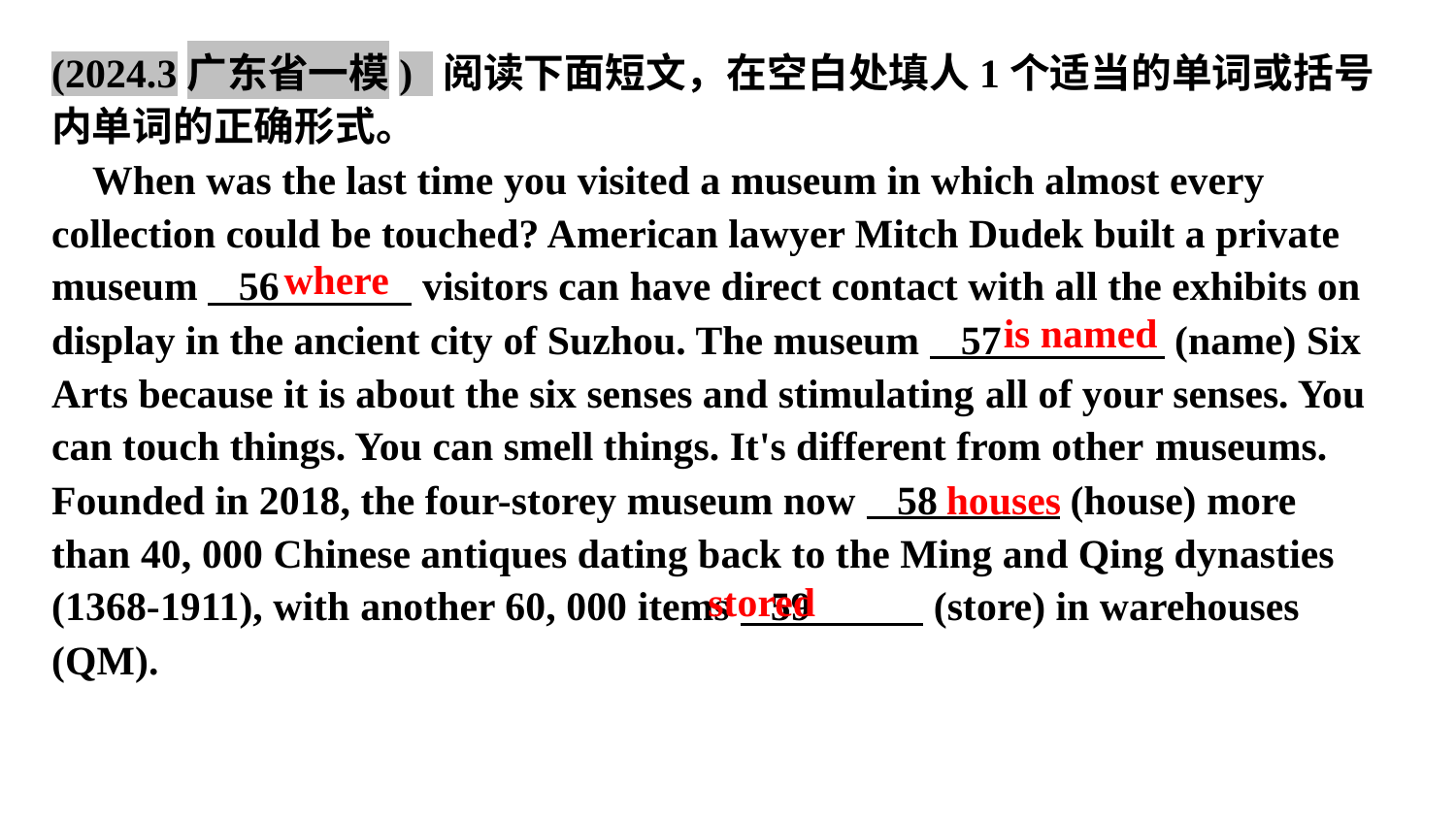

(2024.3广东省一模)  阅读下面短文，在空白处填人1个适当的单词或括号内单词的正确形式。
    When was the last time you visited a museum in which almost every collection could be touched? American lawyer Mitch Dudek built a private museum    56              visitors can have direct contact with all the exhibits on display in the ancient city of Suzhou. The museum    57                 (name) Six Arts because it is about the six senses and stimulating all of your senses. You can touch things. You can smell things. It's different from other museums. Founded in 2018, the four-storey museum now    58             (house) more than 40, 000 Chinese antiques dating back to the Ming and Qing dynasties (1368-1911), with another 60, 000 items    59            (store) in warehouses (QM).

where
is named
houses
stored